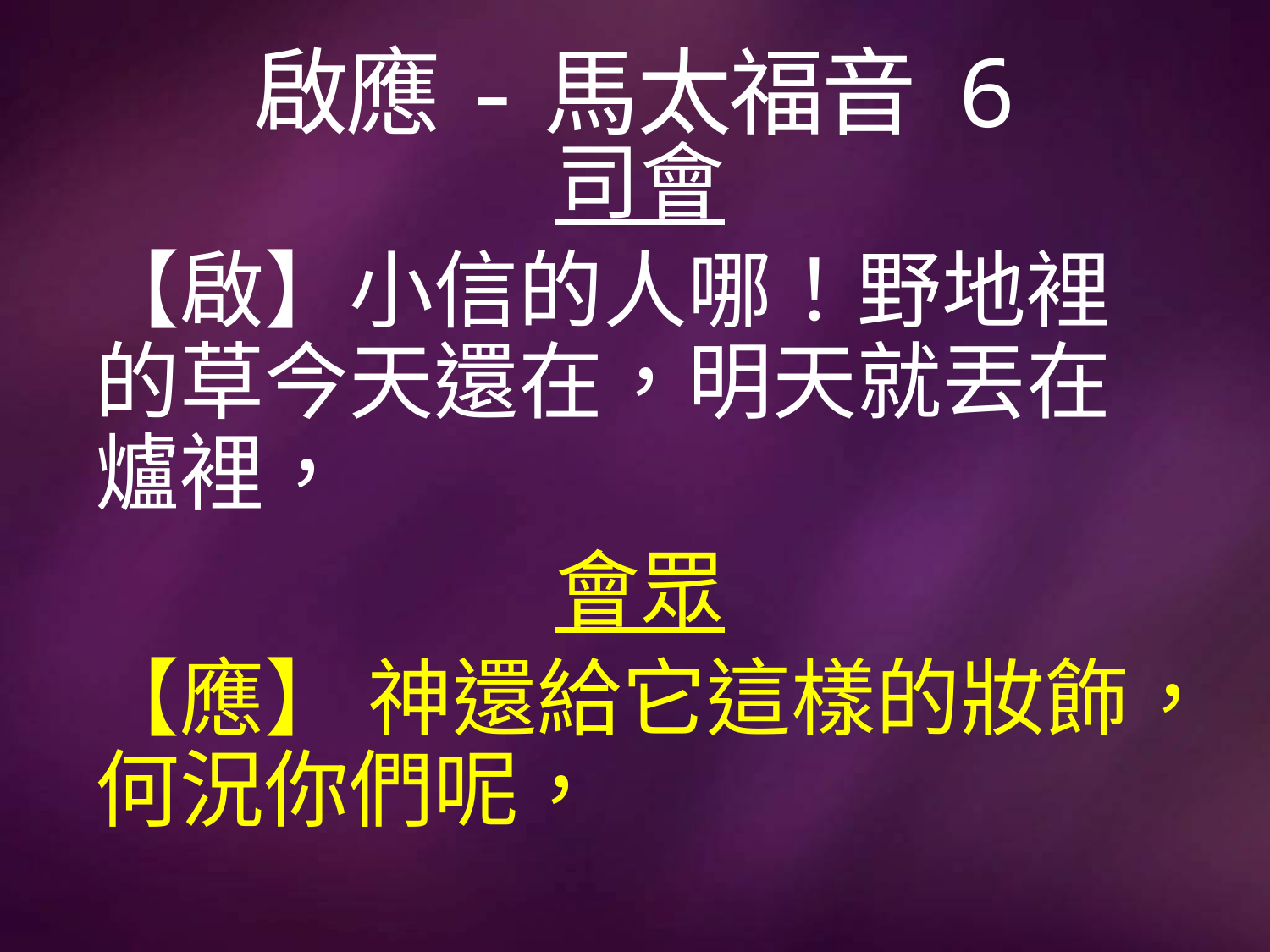

# 啟應-馬太福音 6
司會
【啟】小信的人哪！野地裡的草今天還在，明天就丟在爐裡，

會眾
【應】 神還給它這樣的妝飾，何況你們呢，